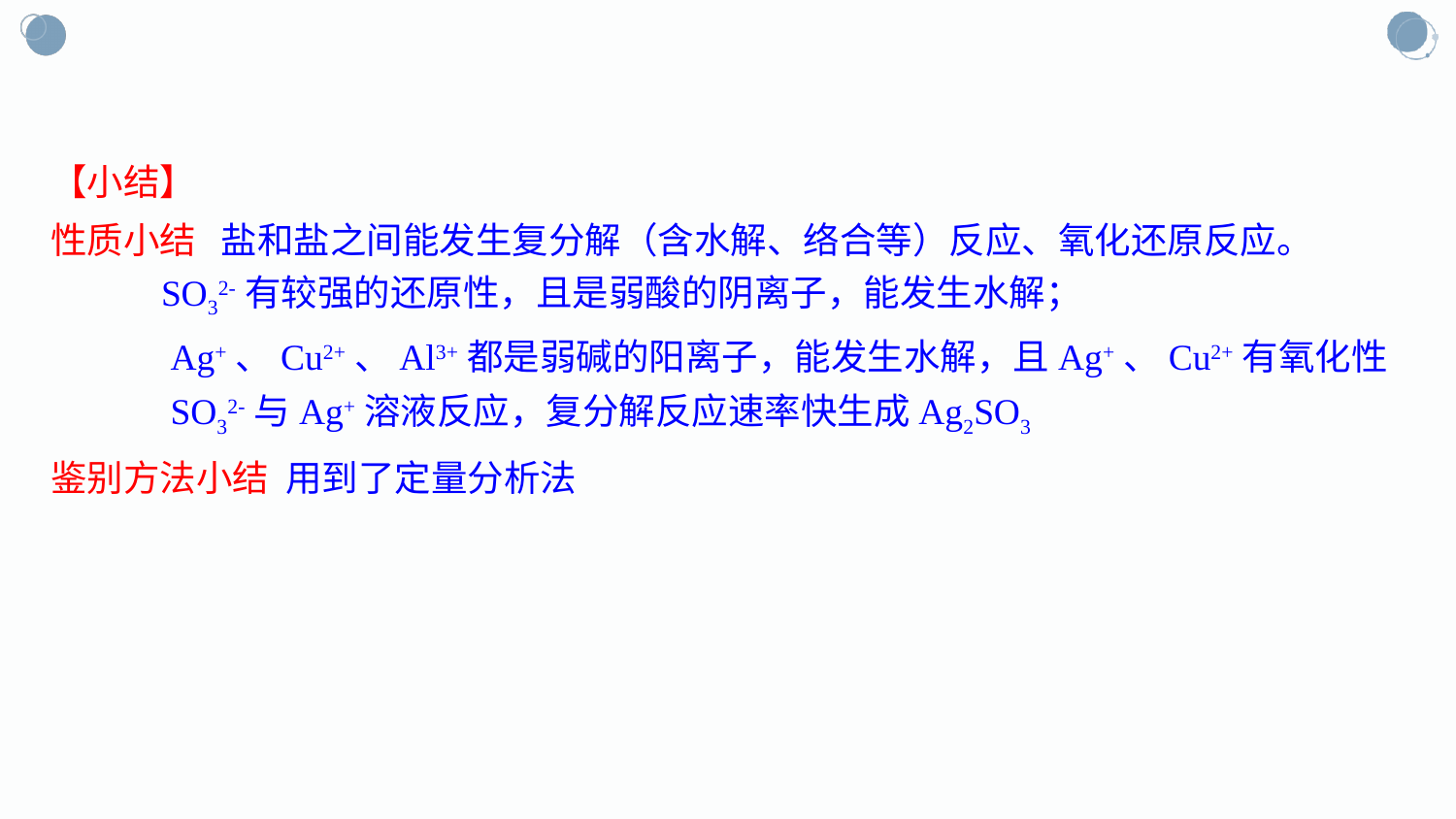

【小结】
性质小结   盐和盐之间能发生复分解（含水解、络合等）反应、氧化还原反应。
            SO32-有较强的还原性，且是弱酸的阴离子，能发生水解；
             Ag+、Cu2+、Al3+都是弱碱的阳离子，能发生水解，且Ag+、Cu2+有氧化性
             SO32-与Ag+溶液反应，复分解反应速率快生成Ag2SO3
鉴别方法小结  用到了定量分析法